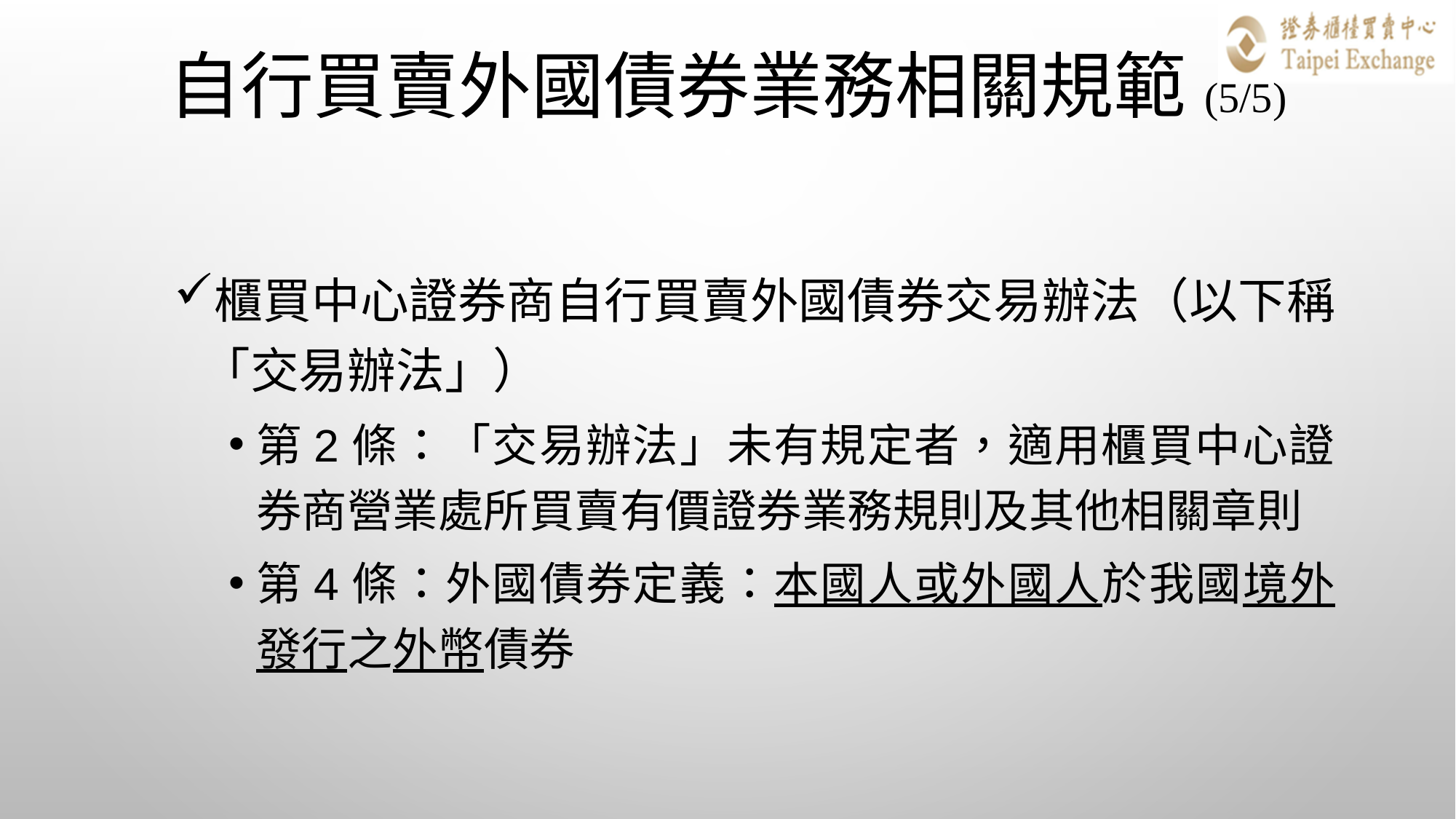

# 自行買賣外國債券業務相關規範(5/5)
櫃買中心證券商自行買賣外國債券交易辦法（以下稱「交易辦法」）
第2條：「交易辦法」未有規定者，適用櫃買中心證券商營業處所買賣有價證券業務規則及其他相關章則
第4條：外國債券定義：本國人或外國人於我國境外發行之外幣債券